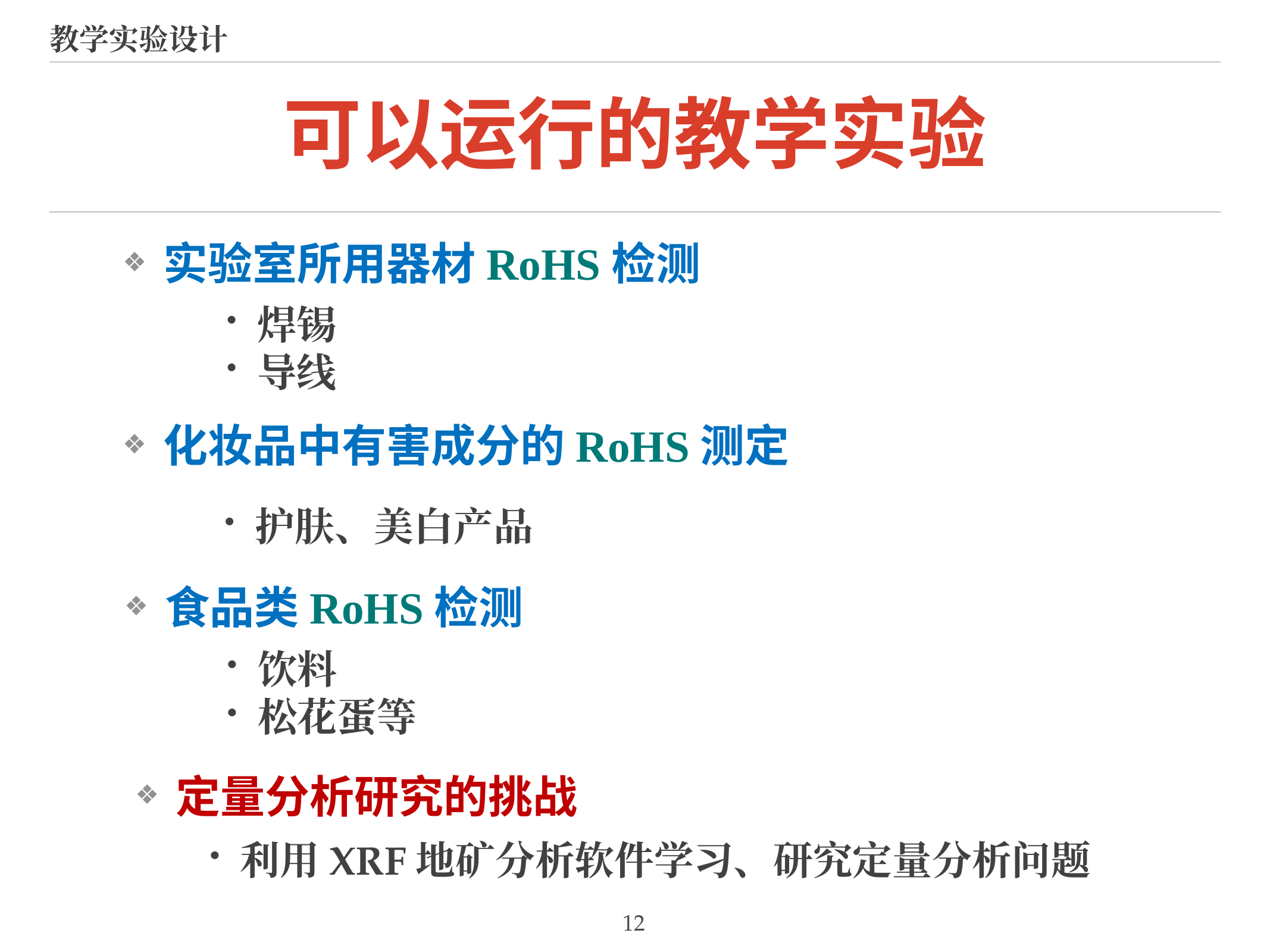

教学实验设计
# 可以运行的教学实验
实验室所用器材RoHS检测
焊锡
导线
化妆品中有害成分的RoHS测定
护肤、美白产品
食品类RoHS检测
饮料
松花蛋等
定量分析研究的挑战
利用XRF地矿分析软件学习、研究定量分析问题
12